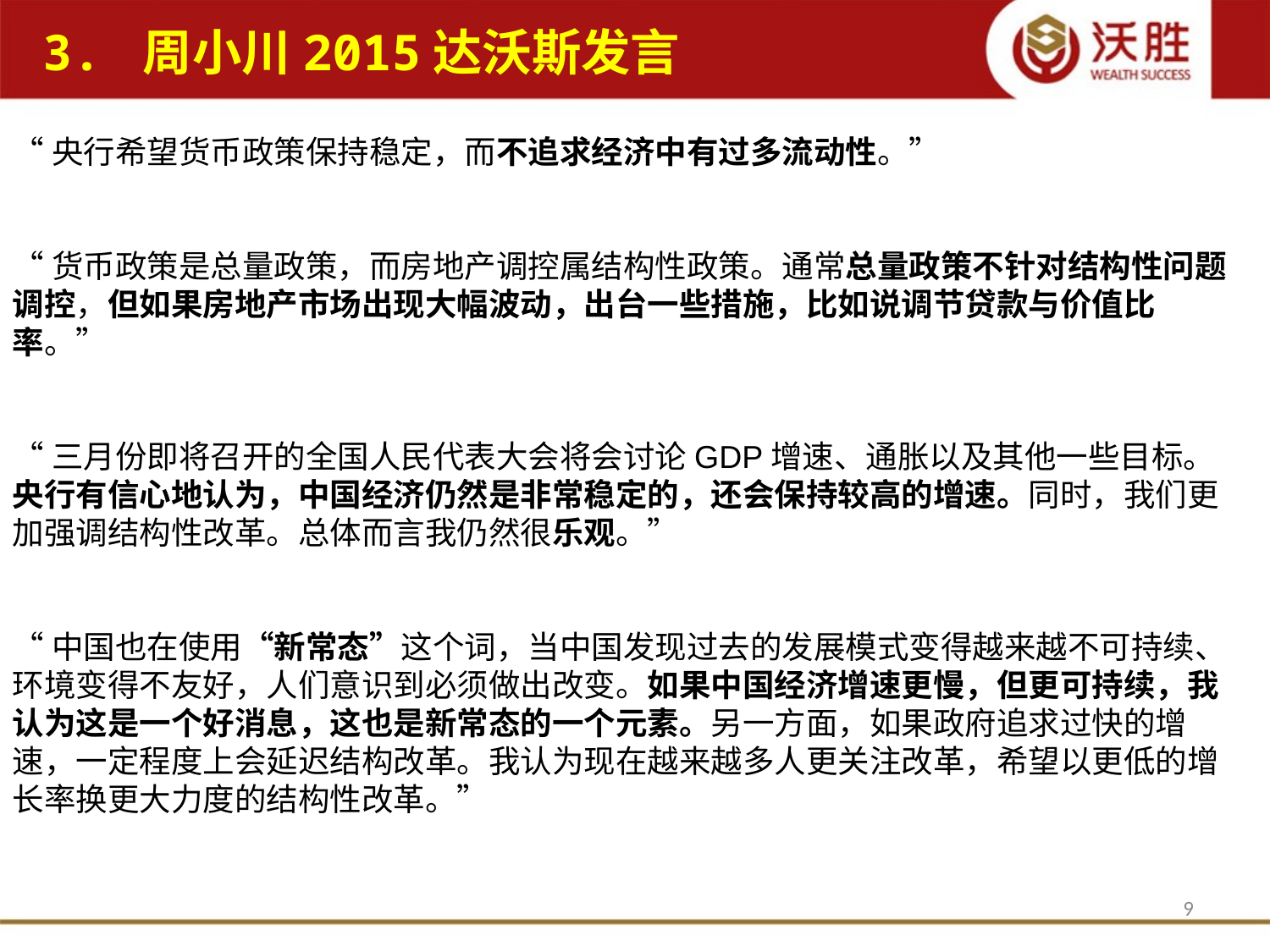

3. 周小川2015达沃斯发言
“央行希望货币政策保持稳定，而不追求经济中有过多流动性。”

“货币政策是总量政策，而房地产调控属结构性政策。通常总量政策不针对结构性问题调控，但如果房地产市场出现大幅波动，出台一些措施，比如说调节贷款与价值比率。”

“三月份即将召开的全国人民代表大会将会讨论GDP增速、通胀以及其他一些目标。央行有信心地认为，中国经济仍然是非常稳定的，还会保持较高的增速。同时，我们更加强调结构性改革。总体而言我仍然很乐观。”

“中国也在使用“新常态”这个词，当中国发现过去的发展模式变得越来越不可持续、环境变得不友好，人们意识到必须做出改变。如果中国经济增速更慢，但更可持续，我认为这是一个好消息，这也是新常态的一个元素。另一方面，如果政府追求过快的增速，一定程度上会延迟结构改革。我认为现在越来越多人更关注改革，希望以更低的增长率换更大力度的结构性改革。”

9